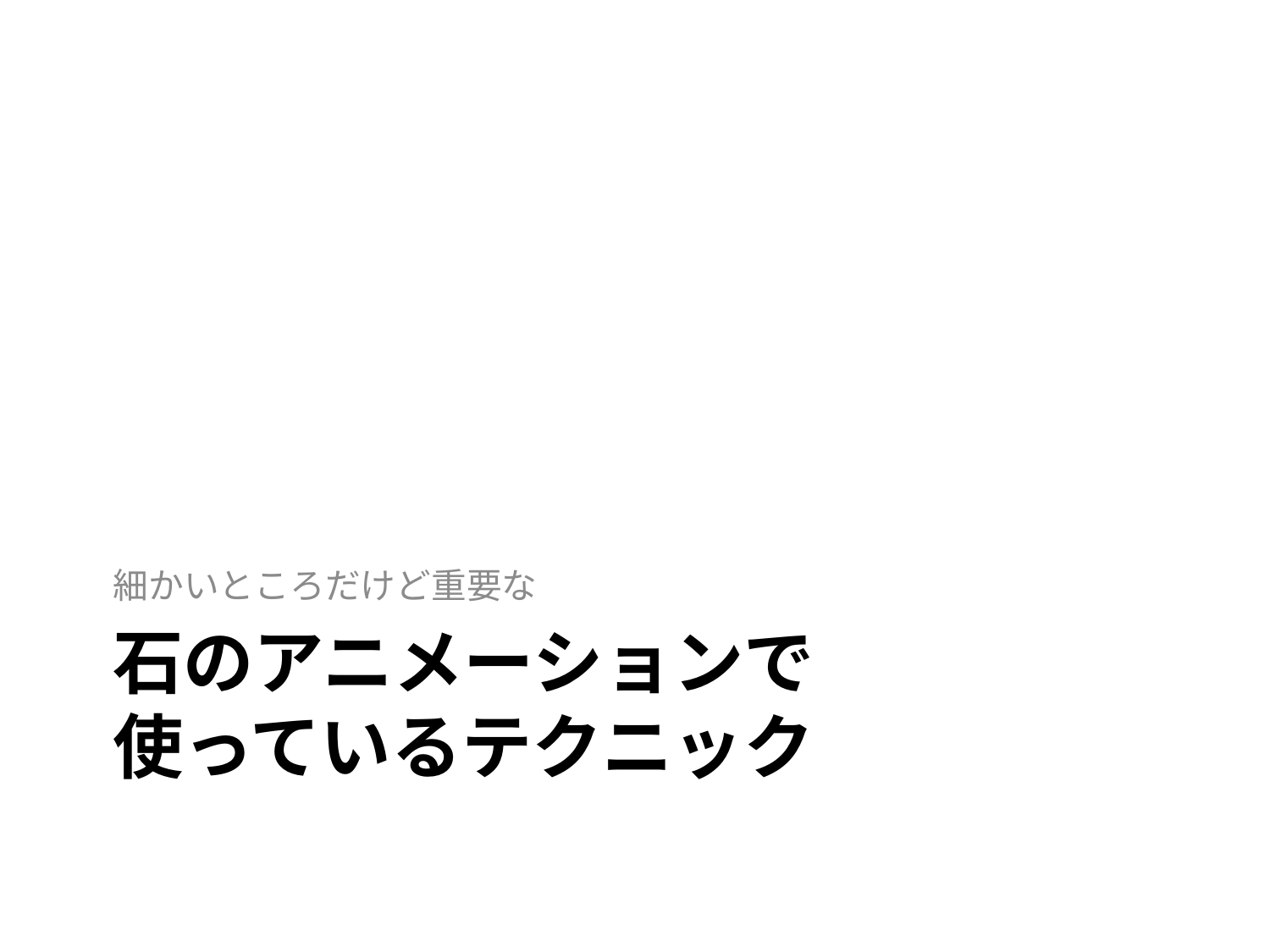

細かいところだけど重要な
# 石のアニメーションで 使っているテクニック